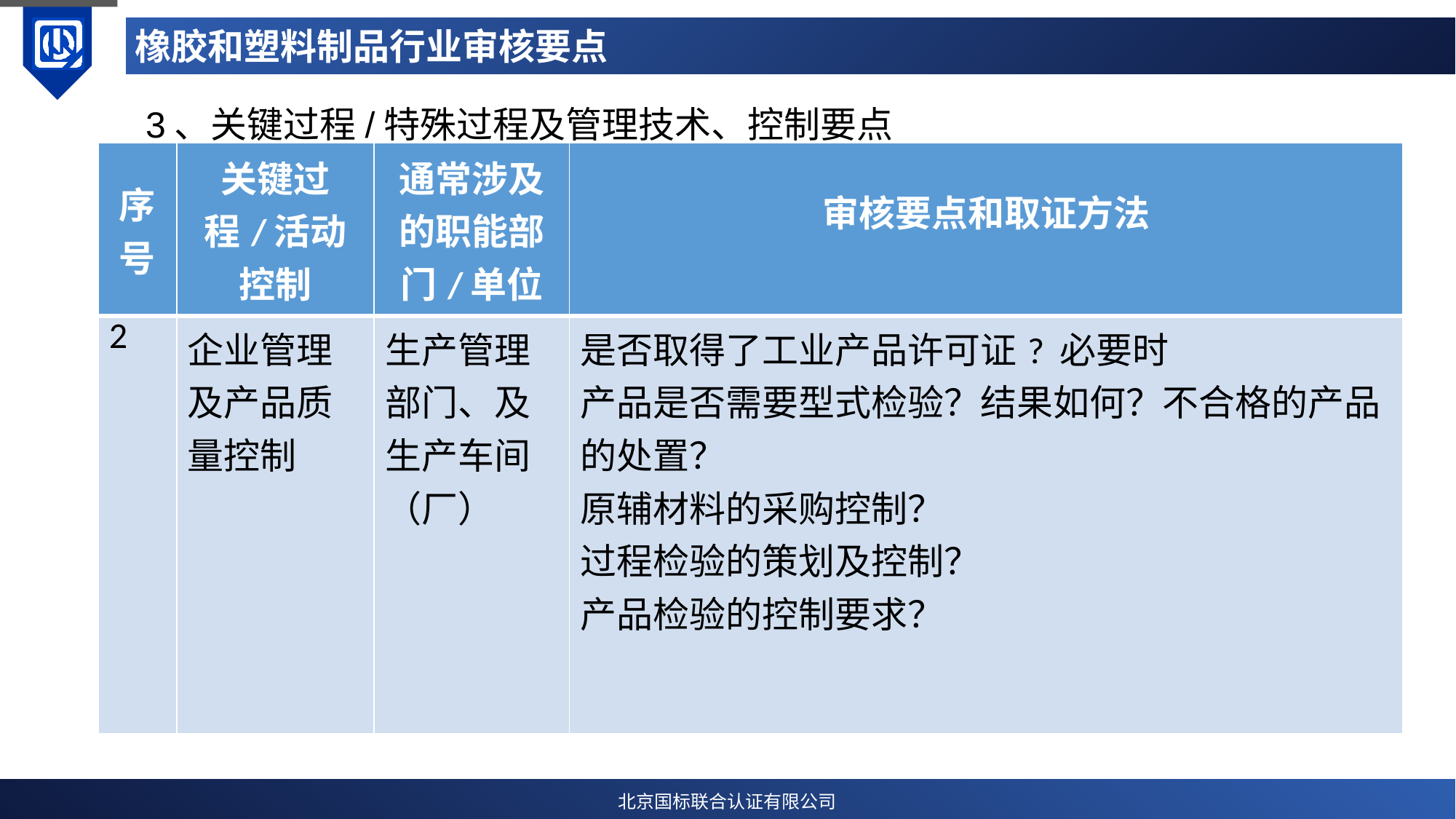

# 橡胶和塑料制品行业审核要点
3、关键过程/特殊过程及管理技术、控制要点

| 序号 | 关键过程/活动控制 | 通常涉及的职能部门/单位 | 审核要点和取证方法 |
| --- | --- | --- | --- |
| 2 | 企业管理及产品质量控制 | 生产管理部门、及生产车间（厂） | 是否取得了工业产品许可证? 必要时 产品是否需要型式检验？结果如何？不合格的产品的处置？ 原辅材料的采购控制？ 过程检验的策划及控制？ 产品检验的控制要求？ |